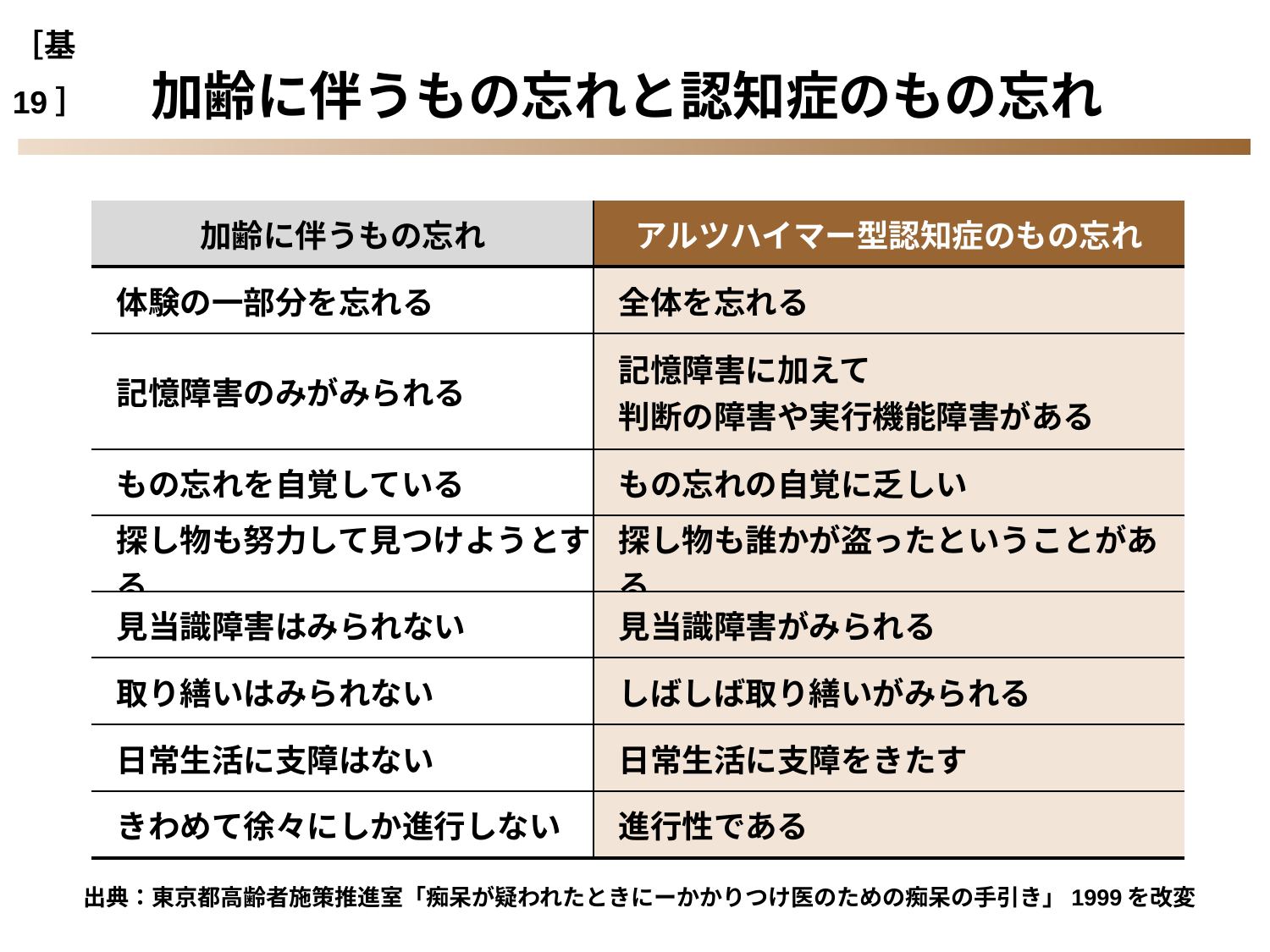

［基19］
加齢に伴うもの忘れと認知症のもの忘れ

| 加齢に伴うもの忘れ | アルツハイマー型認知症のもの忘れ |
| --- | --- |
| 体験の一部分を忘れる | 全体を忘れる |
| 記憶障害のみがみられる | 記憶障害に加えて 判断の障害や実行機能障害がある |
| もの忘れを自覚している | もの忘れの自覚に乏しい |
| 探し物も努力して見つけようとする | 探し物も誰かが盗ったということがある |
| 見当識障害はみられない | 見当識障害がみられる |
| 取り繕いはみられない | しばしば取り繕いがみられる |
| 日常生活に支障はない | 日常生活に支障をきたす |
| きわめて徐々にしか進行しない | 進行性である |
出典：東京都高齢者施策推進室「痴呆が疑われたときにーかかりつけ医のための痴呆の手引き」1999を改変